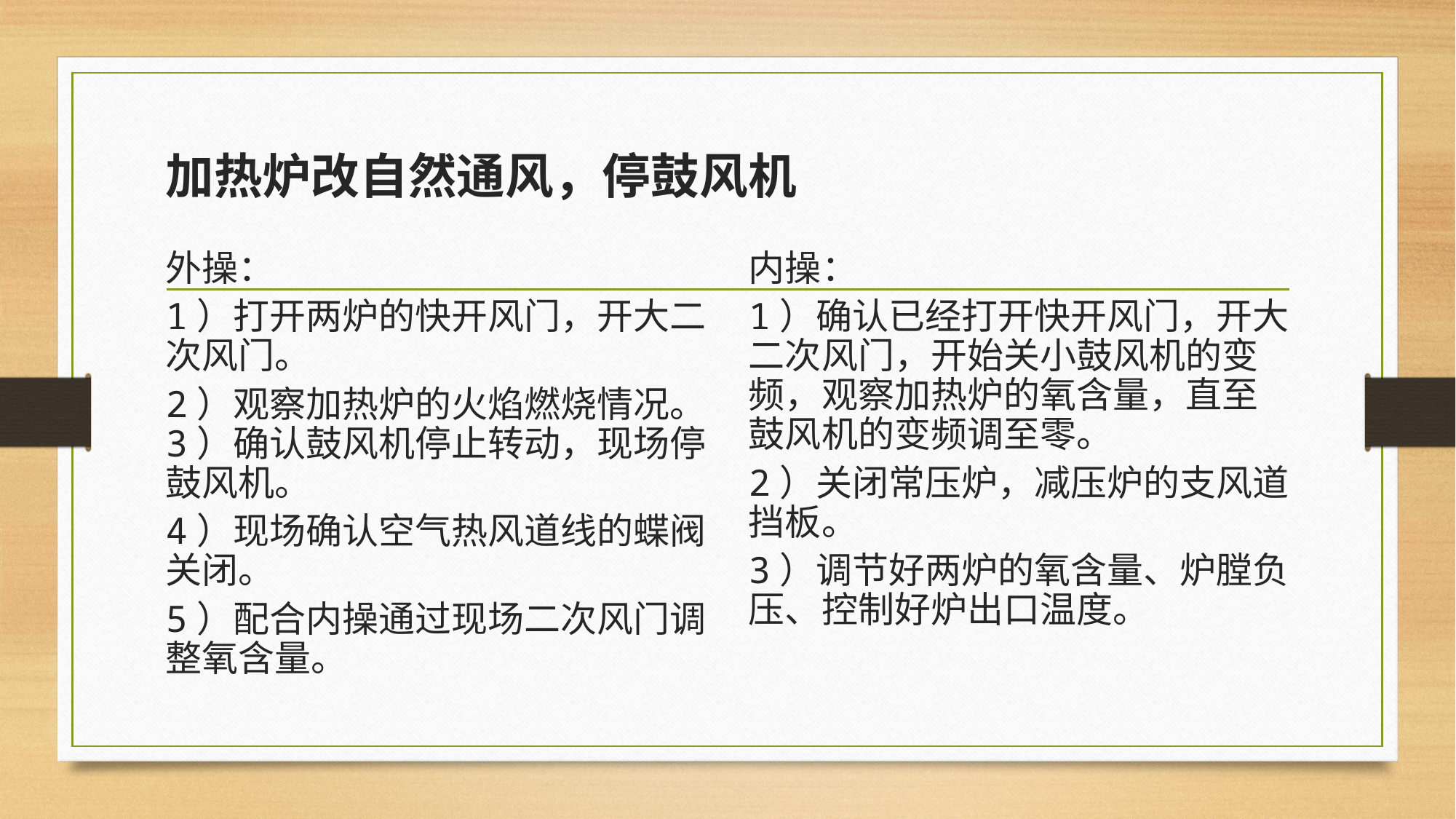

# 加热炉改自然通风，停鼓风机
外操：
1）打开两炉的快开风门，开大二次风门。
2）观察加热炉的火焰燃烧情况。3）确认鼓风机停止转动，现场停鼓风机。
4）现场确认空气热风道线的蝶阀关闭。
5）配合内操通过现场二次风门调整氧含量。

内操：
1）确认已经打开快开风门，开大二次风门，开始关小鼓风机的变频，观察加热炉的氧含量，直至鼓风机的变频调至零。
2）关闭常压炉，减压炉的支风道挡板。
3）调节好两炉的氧含量、炉膛负压、控制好炉出口温度。